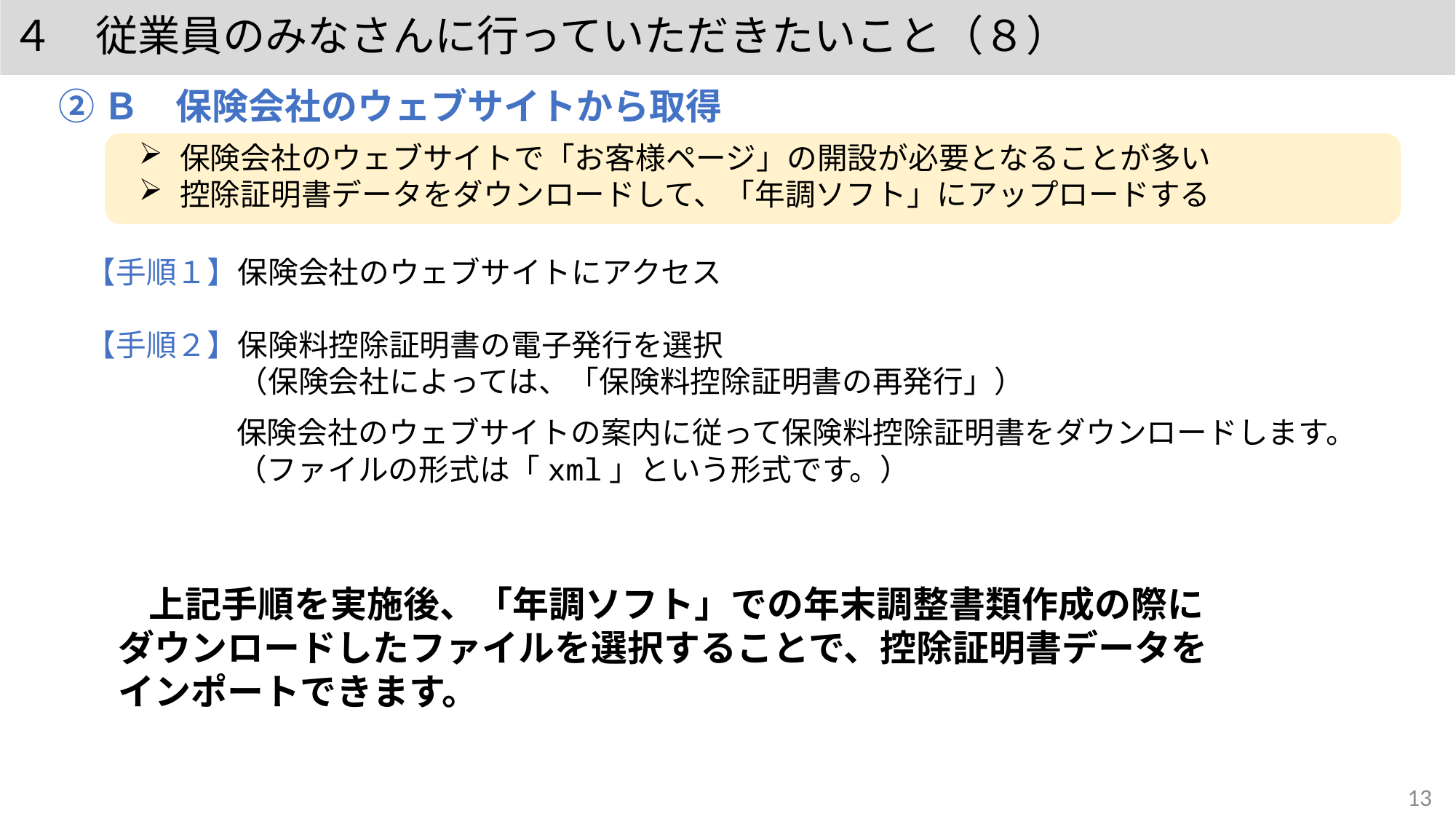

４　従業員のみなさんに行っていただきたいこと（８）
②Ｂ　保険会社のウェブサイトから取得
保険会社のウェブサイトで「お客様ページ」の開設が必要となることが多い
控除証明書データをダウンロードして、「年調ソフト」にアップロードする

【手順１】保険会社のウェブサイトにアクセス

【手順２】保険料控除証明書の電子発行を選択
　　　　　（保険会社によっては、「保険料控除証明書の再発行」）
保険会社のウェブサイトの案内に従って保険料控除証明書をダウンロードします。
（ファイルの形式は「xml」という形式です。）
　上記手順を実施後、「年調ソフト」での年末調整書類作成の際に
ダウンロードしたファイルを選択することで、控除証明書データを
インポートできます。
13